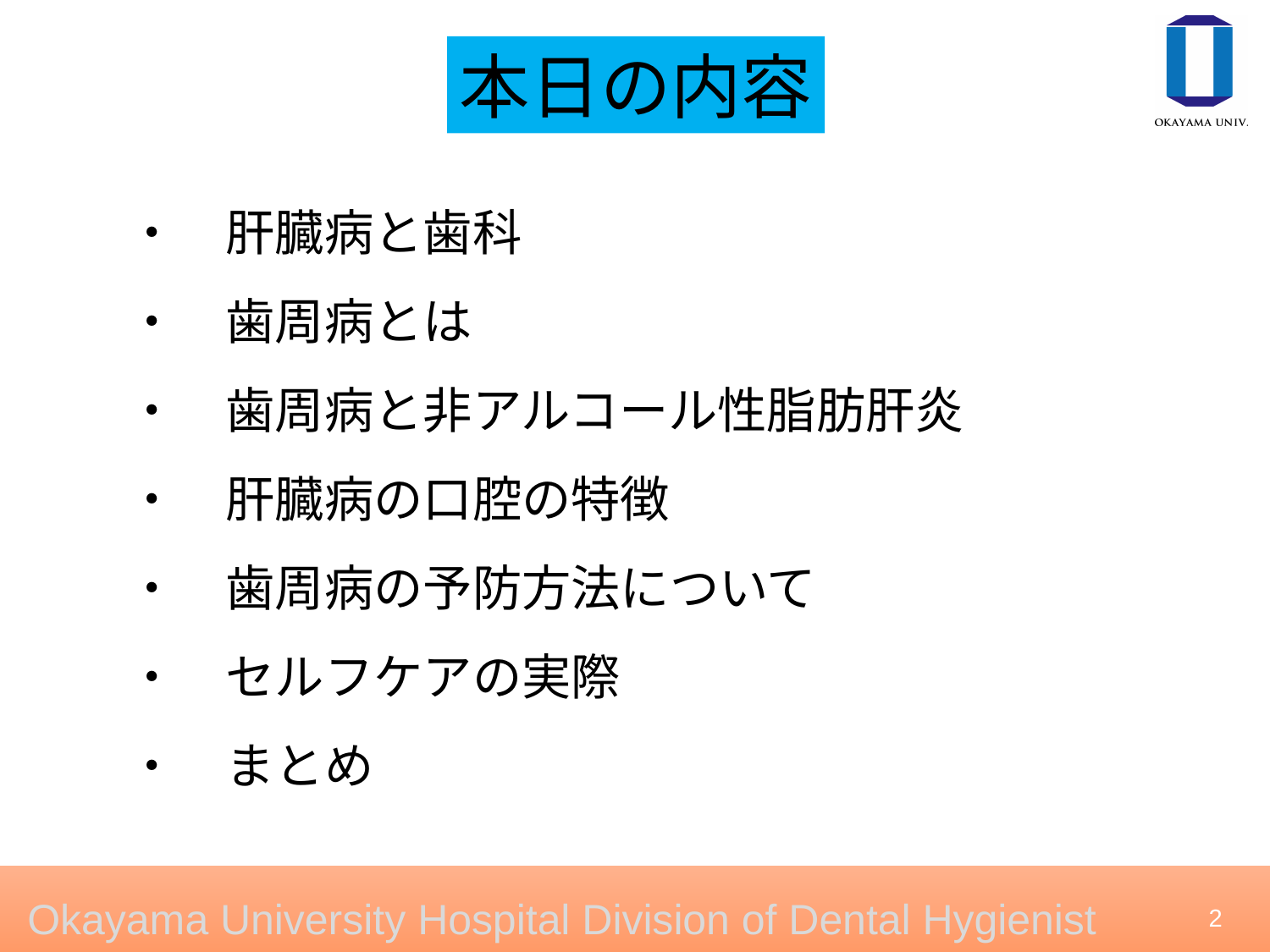

本日の内容
・　肝臓病と歯科
・　歯周病とは
・　歯周病と非アルコール性脂肪肝炎
・　肝臓病の口腔の特徴
・　歯周病の予防方法について
・　セルフケアの実際
・　まとめ

2